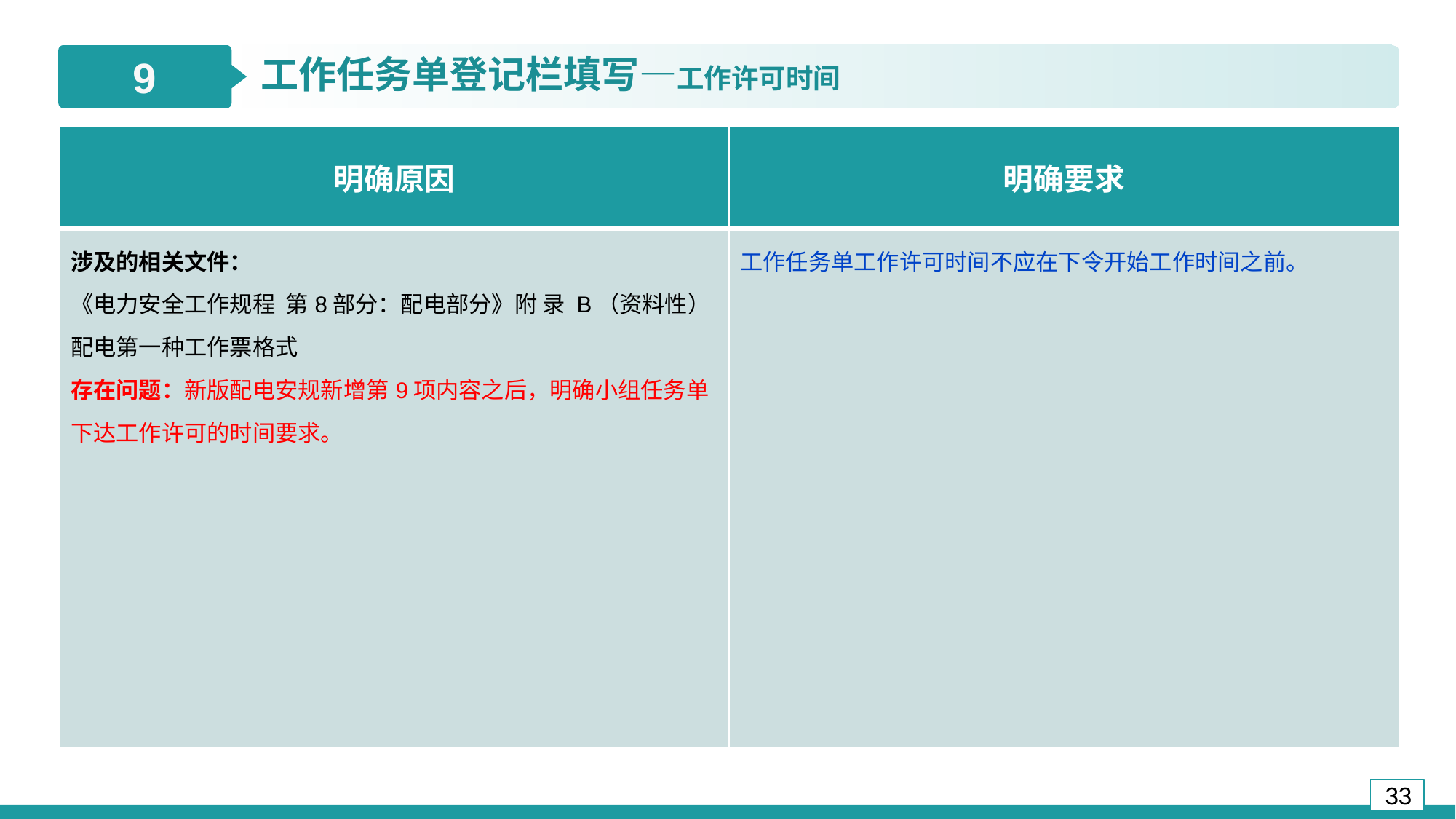

9
工作任务单登记栏填写—工作许可时间
| 明确原因 | 明确要求 |
| --- | --- |
| 涉及的相关文件： 《电力安全工作规程 第8部分：配电部分》附 录 B（资料性）配电第一种工作票格式 存在问题：新版配电安规新增第9项内容之后，明确小组任务单下达工作许可的时间要求。 | 工作任务单工作许可时间不应在下令开始工作时间之前。 |
3
2

10